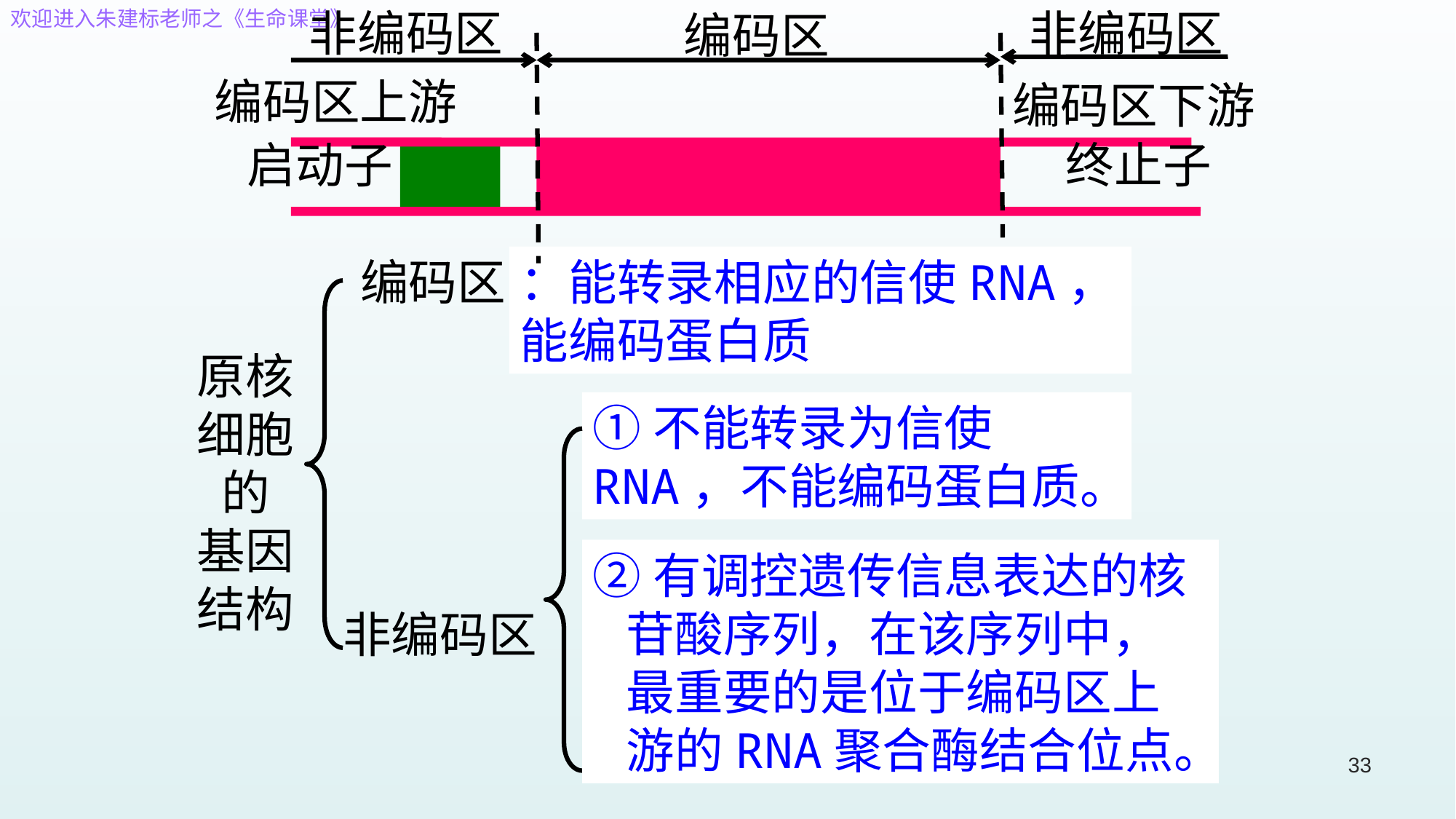

编码区
非编码区
非编码区

编码区上游
编码区下游
启动子
终止子

编码区
：能转录相应的信使RNA，能编码蛋白质

原核细胞的 基因结构
①不能转录为信使RNA，不能编码蛋白质。

②有调控遗传信息表达的核
  苷酸序列，在该序列中，
  最重要的是位于编码区上
  游的RNA聚合酶结合位点。
非编码区
33